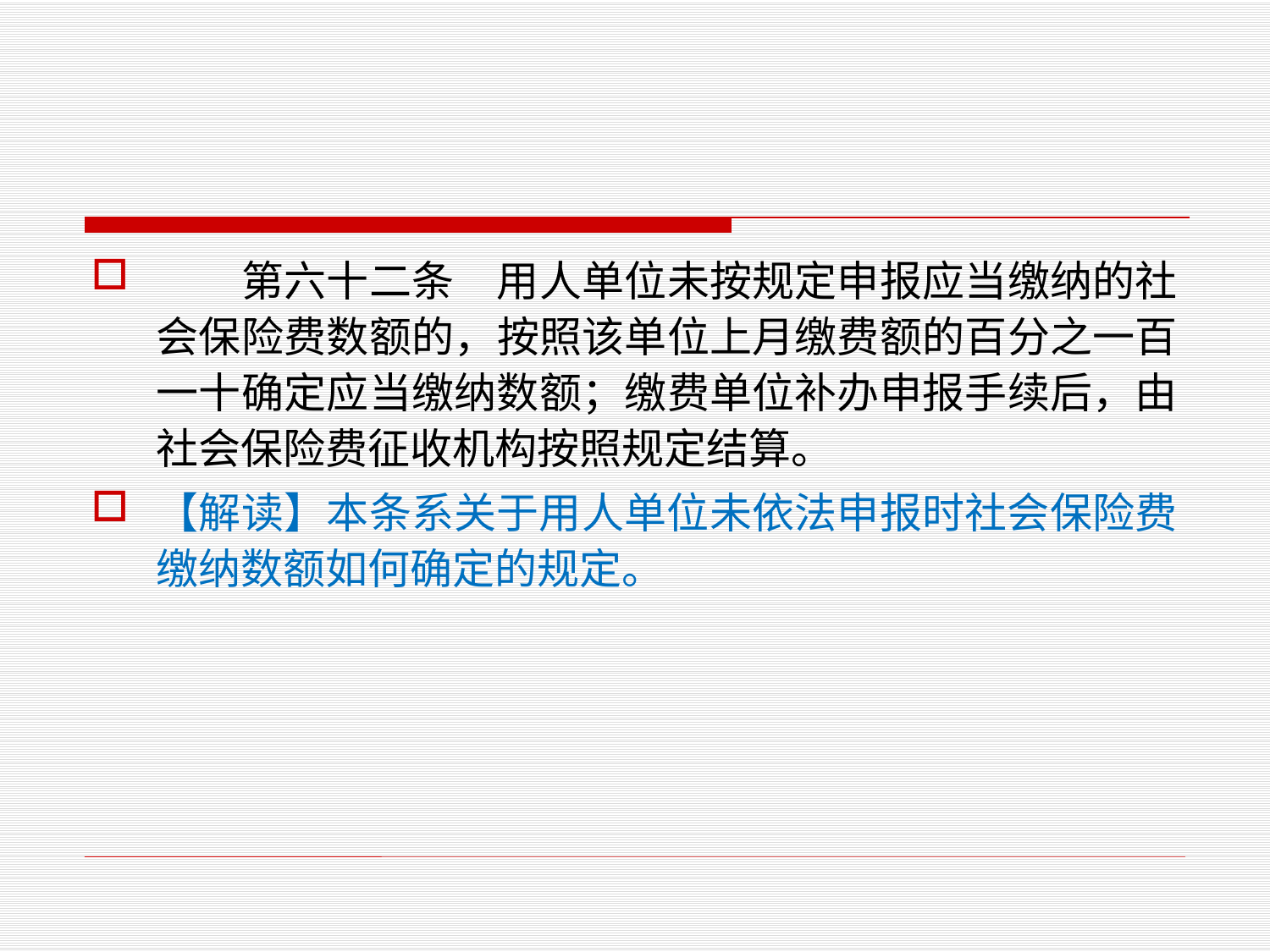

第六十二条　用人单位未按规定申报应当缴纳的社会保险费数额的，按照该单位上月缴费额的百分之一百一十确定应当缴纳数额；缴费单位补办申报手续后，由社会保险费征收机构按照规定结算。
【解读】本条系关于用人单位未依法申报时社会保险费缴纳数额如何确定的规定。